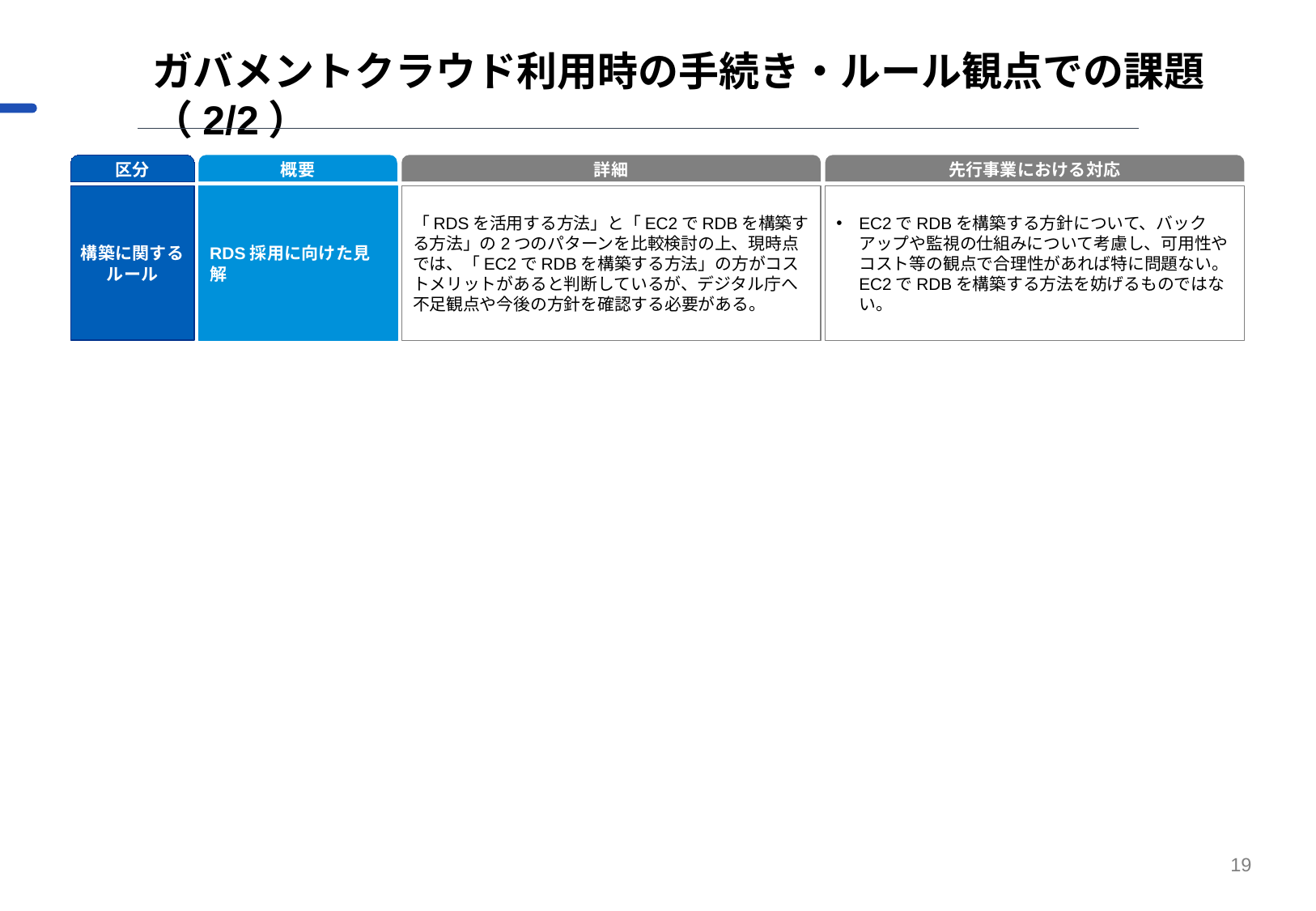

ガバメントクラウド利用時の手続き・ルール観点での課題（2/2）
区分
概要
詳細
先行事業における対応
RDS採用に向けた見解
「RDSを活用する方法」と「EC2でRDBを構築する方法」の2つのパターンを比較検討の上、現時点では、「EC2でRDBを構築する方法」の方がコストメリットがあると判断しているが、デジタル庁へ不足観点や今後の方針を確認する必要がある。
EC2でRDBを構築する方針について、バックアップや監視の仕組みについて考慮し、可用性やコスト等の観点で合理性があれば特に問題ない。EC2でRDBを構築する方法を妨げるものではない。
構築に関するルール
19